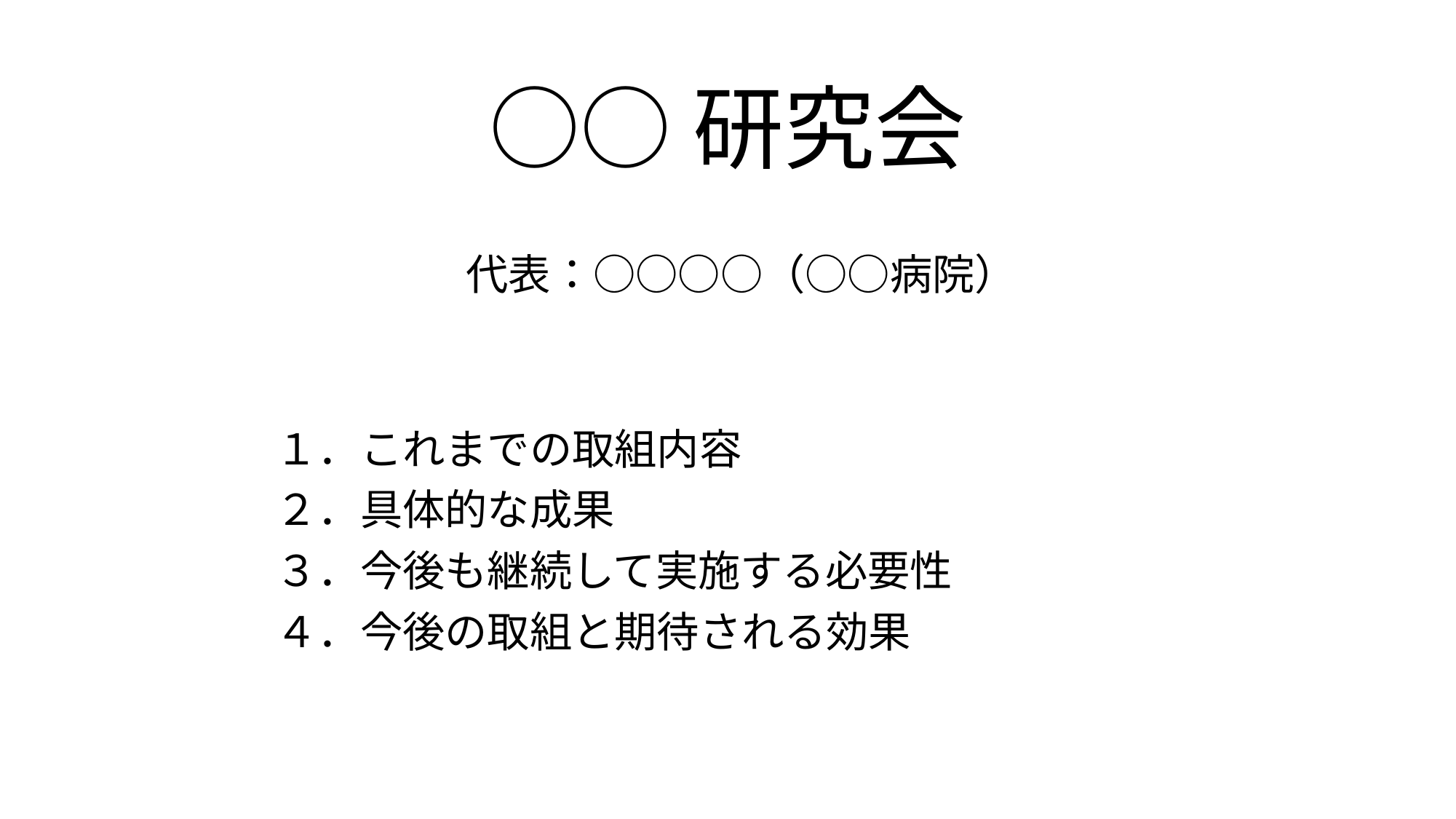

# ○○研究会
代表：○○○○（○○病院）
１．これまでの取組内容
２．具体的な成果
３．今後も継続して実施する必要性
４．今後の取組と期待される効果